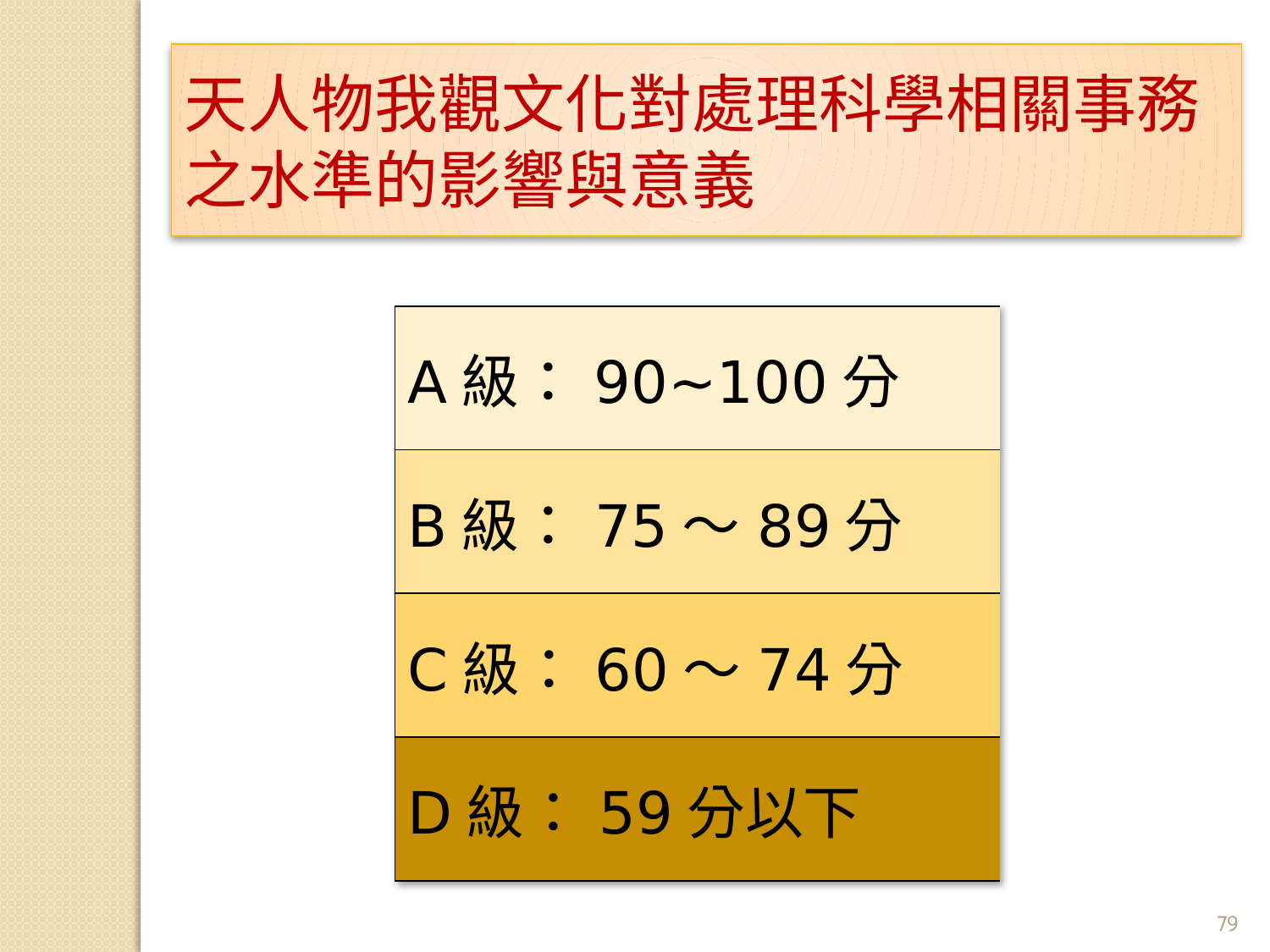

天人物我觀文化對處理科學相關事務之水準的影響與意義
| A級：90~100分 |
| --- |
| B級：75～89分 |
| C級：60～74分 |
| D級：59分以下 |
79
79